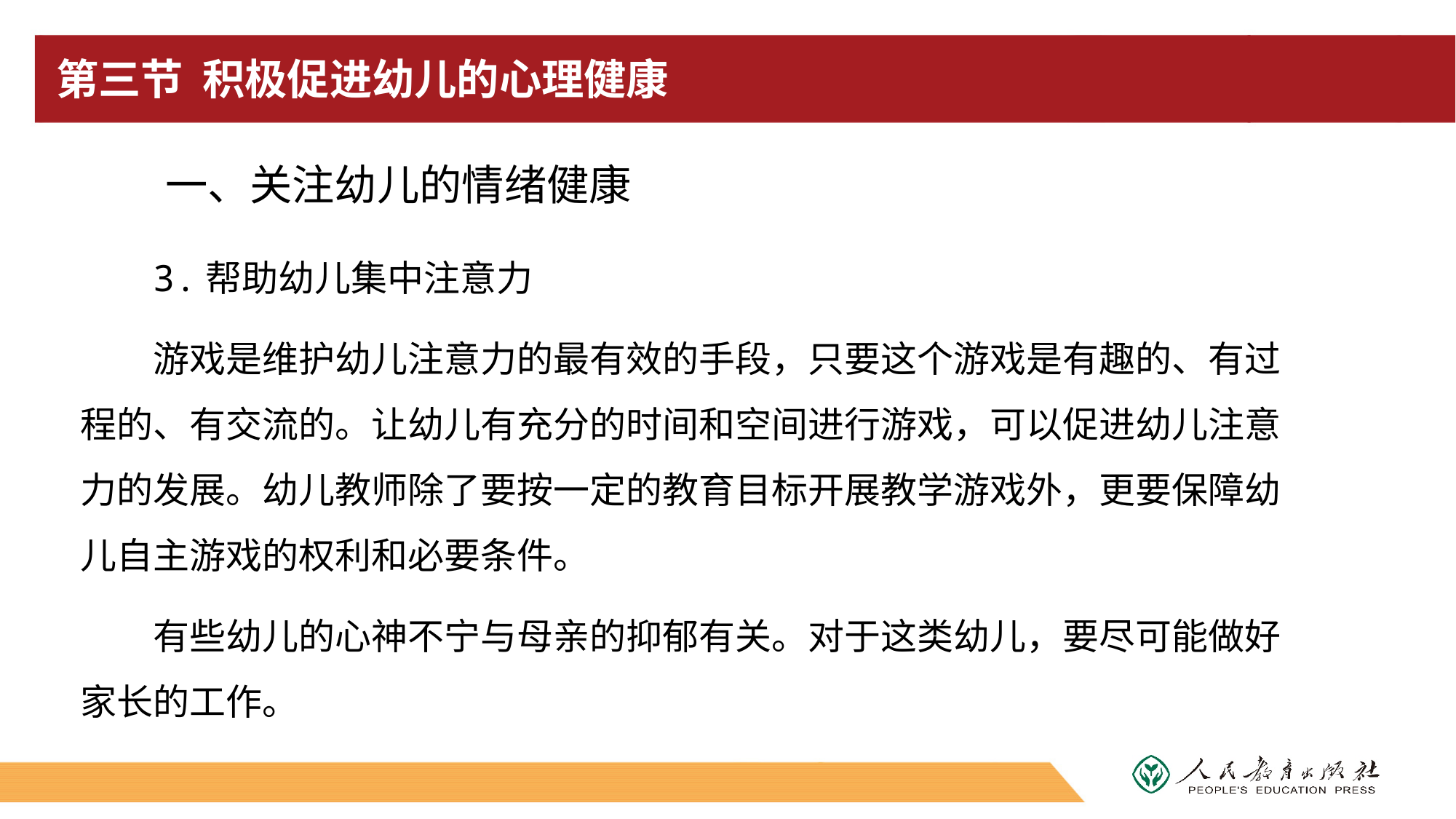

# 第三节  积极促进幼儿的心理健康
一、关注幼儿的情绪健康
3.帮助幼儿集中注意力
游戏是维护幼儿注意力的最有效的手段，只要这个游戏是有趣的、有过程的、有交流的。让幼儿有充分的时间和空间进行游戏，可以促进幼儿注意力的发展。幼儿教师除了要按一定的教育目标开展教学游戏外，更要保障幼儿自主游戏的权利和必要条件。
有些幼儿的心神不宁与母亲的抑郁有关。对于这类幼儿，要尽可能做好家长的工作。